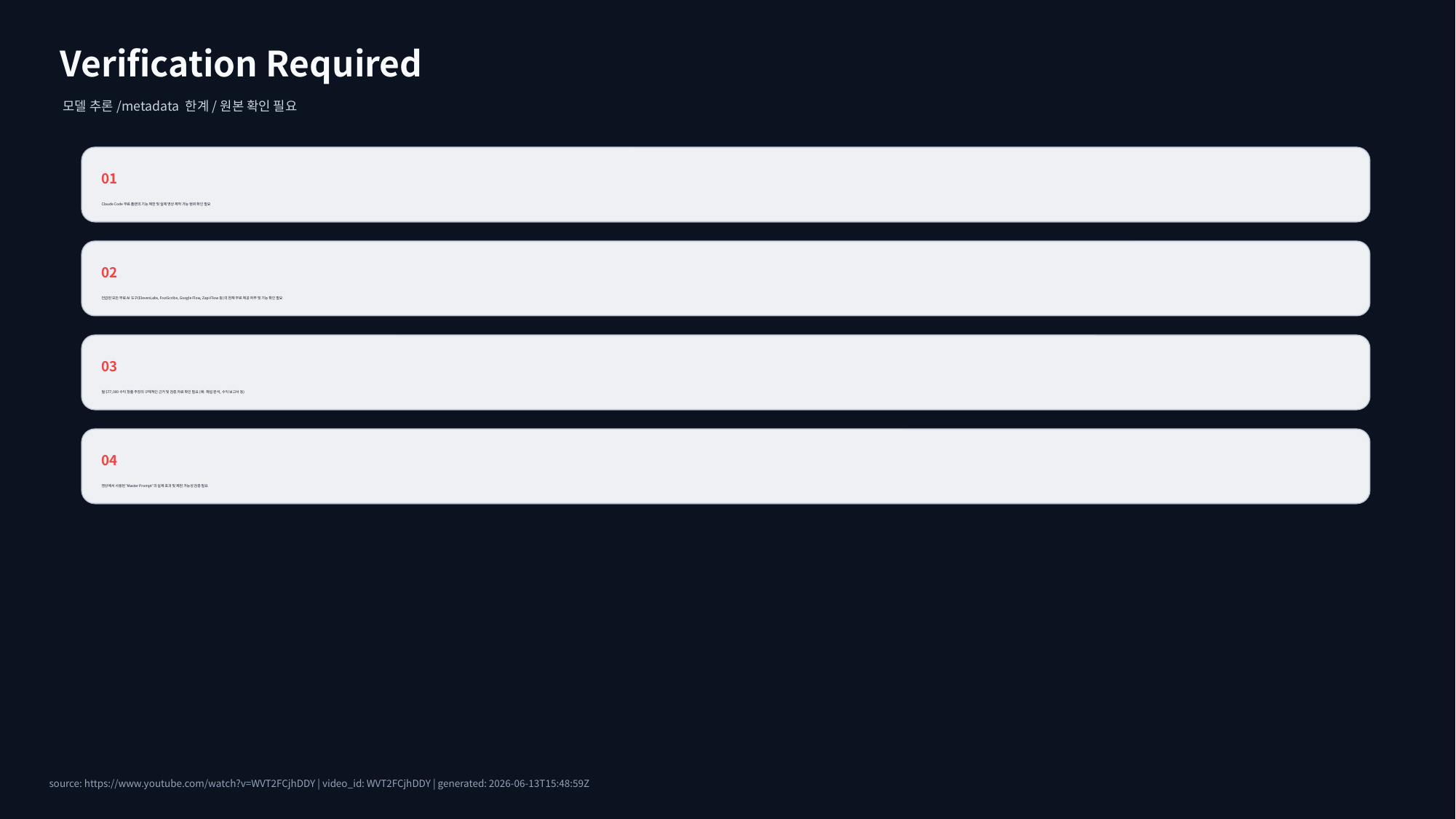

Verification Required
모델 추론/metadata 한계/원본 확인 필요

01
Claude Code 무료 플랜의 기능 제한 및 실제 영상 제작 가능 범위 확인 필요

02
언급된 모든 무료 AI 도구(ElevenLabs, FoziScribe, Google Flow, Zapi Flow 등)의 현재 무료 제공 여부 및 기능 확인 필요

03
월 $77,000 수익 창출 주장의 구체적인 근거 및 검증 자료 확인 필요 (예: 채널 분석, 수익 보고서 등)

04
영상에서 사용된 'Master Prompt'의 실제 효과 및 재현 가능성 검증 필요
source: https://www.youtube.com/watch?v=WVT2FCjhDDY | video_id: WVT2FCjhDDY | generated: 2026-06-13T15:48:59Z